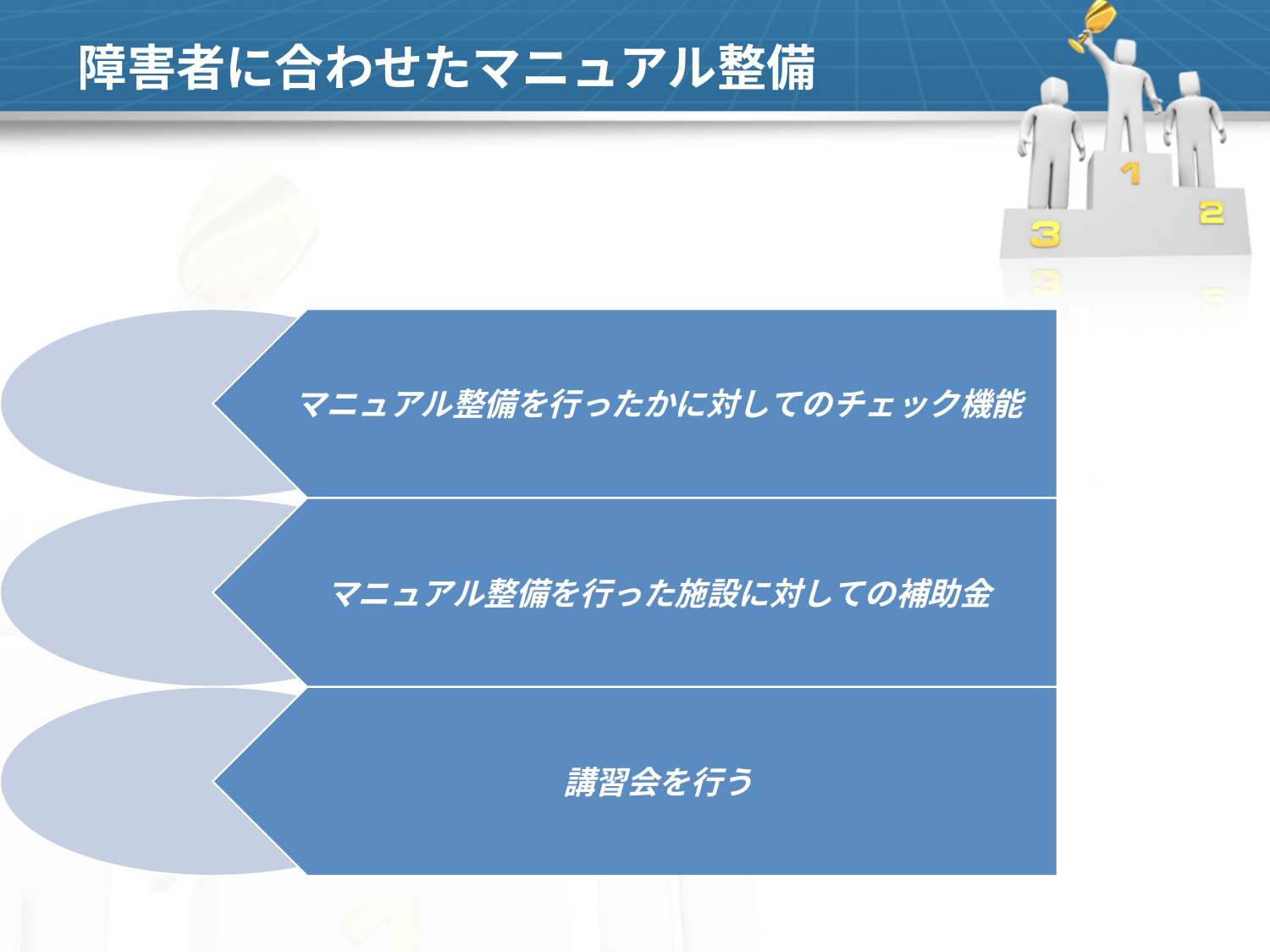

# 障害者に合わせたマニュアル整備
マニュアル整備を行ったかに対してのチェック機能
マニュアル整備を行った施設に対しての補助金
講習会を行う